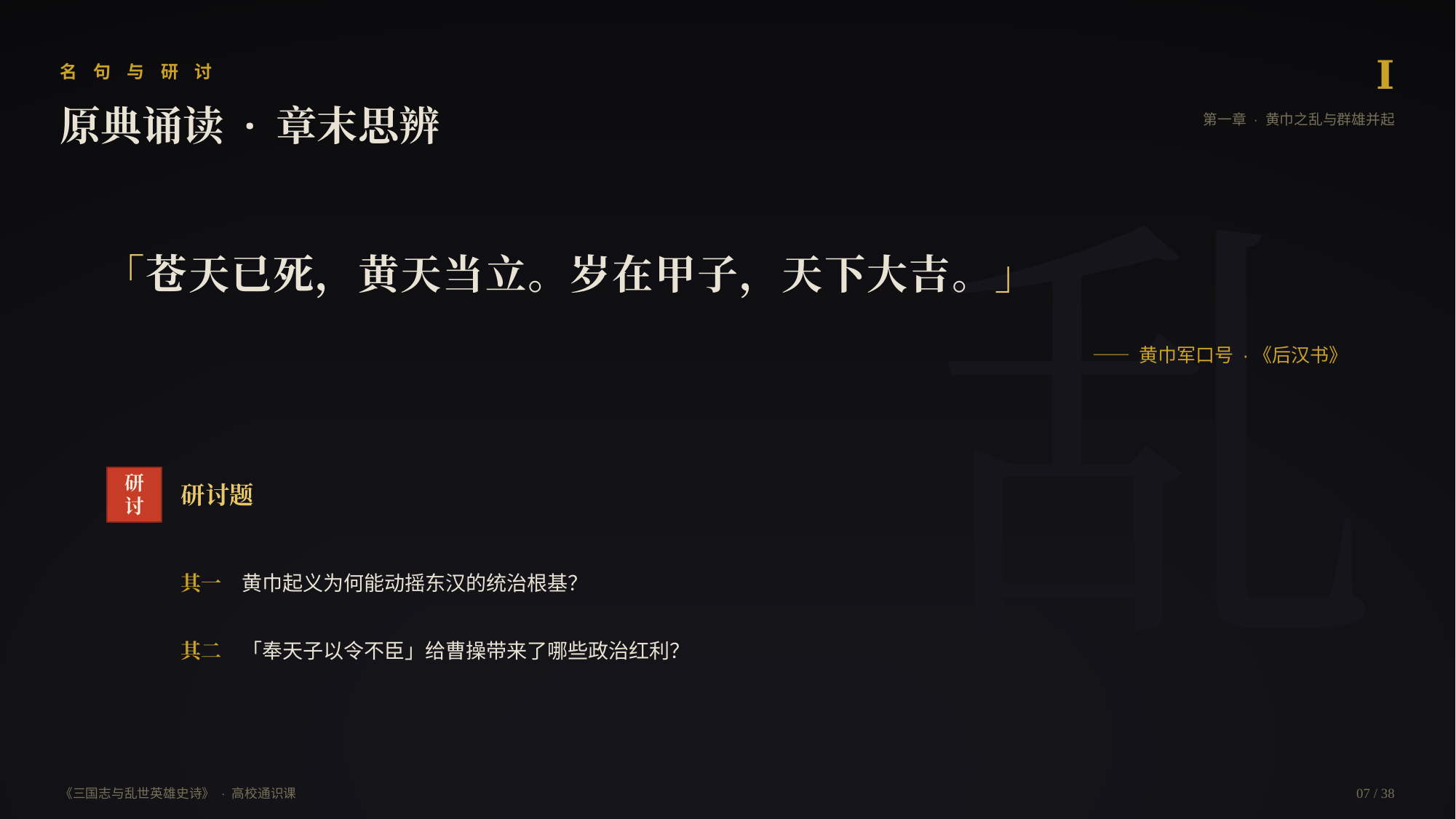

Ⅰ
名 句 与 研 讨
原典诵读 · 章末思辨
第一章 · 黄巾之乱与群雄并起
乱
「苍天已死，黄天当立。岁在甲子，天下大吉。」
—— 黄巾军口号 ·《后汉书》

研
讨
研讨题
其一　黄巾起义为何能动摇东汉的统治根基？
其二　「奉天子以令不臣」给曹操带来了哪些政治红利？
《三国志与乱世英雄史诗》 · 高校通识课
07 / 38